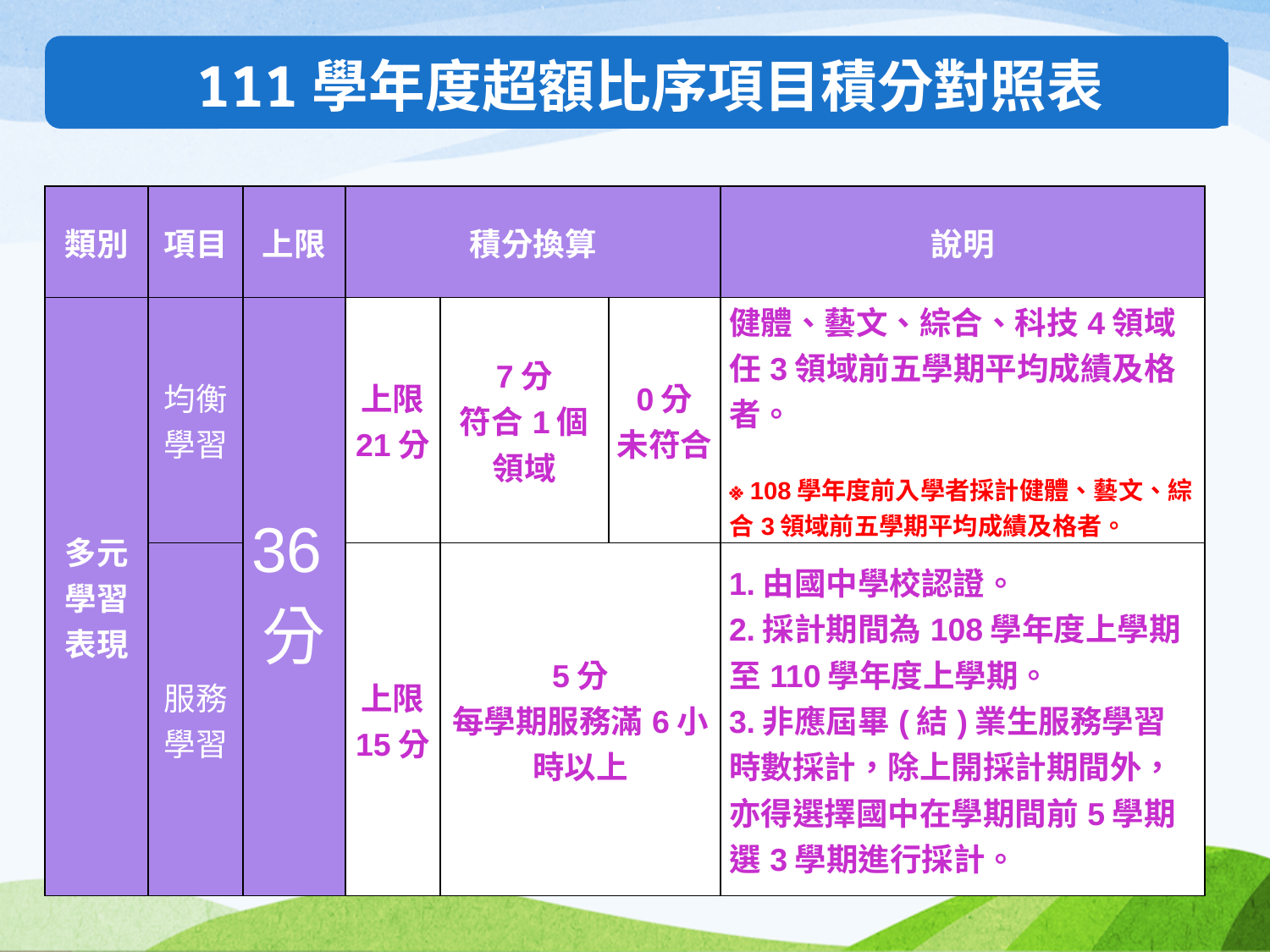

111學年度超額比序項目積分對照表
| 類別 | 項目 | 上限 | 積分換算 |  |  | 說明 |
| --- | --- | --- | --- | --- | --- | --- |
| 多元 學習 表現 | 均衡 學習 | 36分 | 上限 21分 | 7分 符合1個領域 | 0分 未符合 | 健體、藝文、綜合、科技4領域任3領域前五學期平均成績及格者。 ※108學年度前入學者採計健體、藝文、綜合3領域前五學期平均成績及格者。 |
|  | 服務 學習 |  | 上限 15分 | 5分 每學期服務滿6小時以上 |  | 1.由國中學校認證。 2.採計期間為108學年度上學期至110學年度上學期。 3.非應屆畢(結)業生服務學習時數採計，除上開採計期間外，亦得選擇國中在學期間前5學期選3學期進行採計。 |